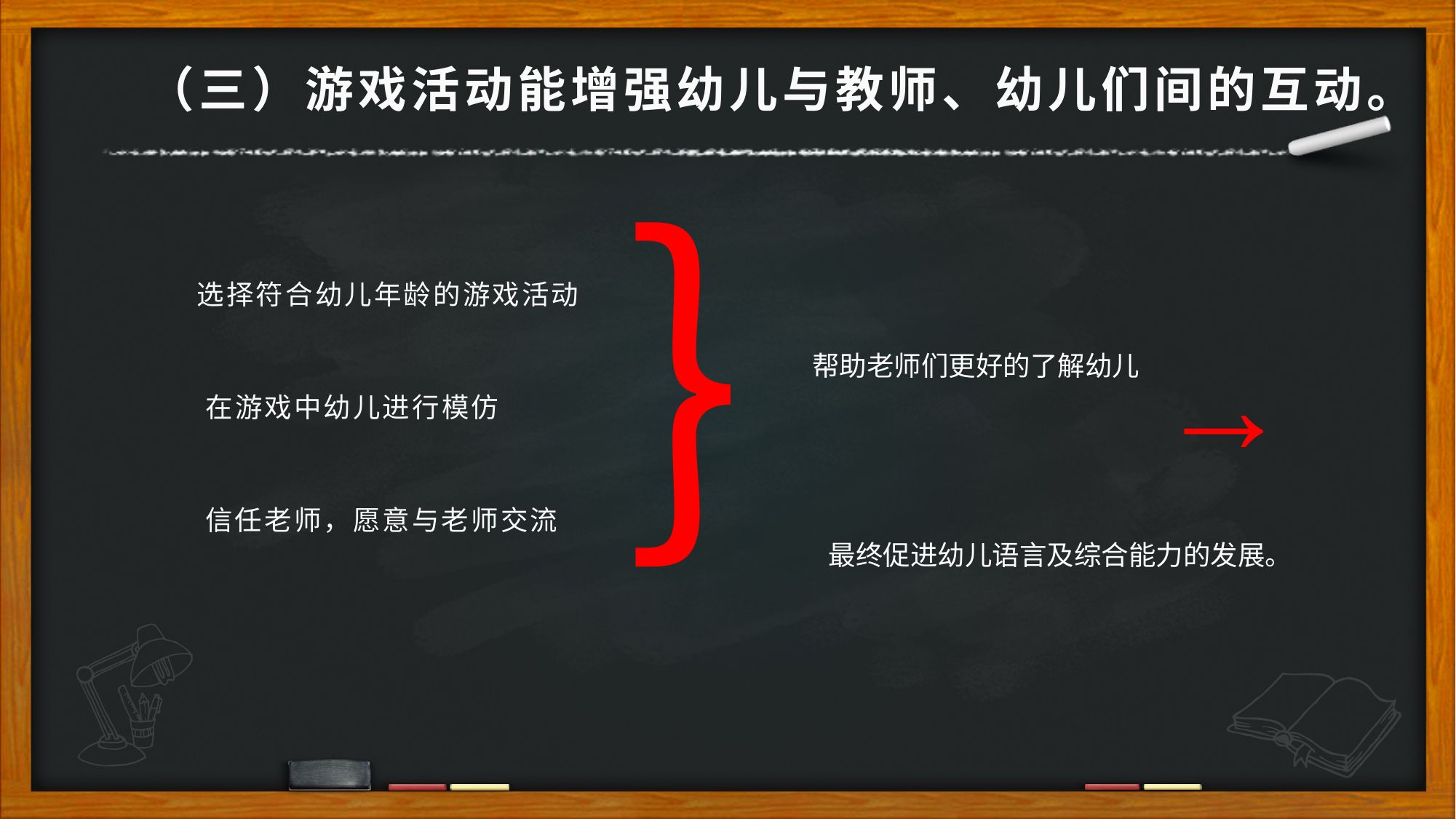

（三）游戏活动能增强幼儿与教师、幼儿们间的互动。
｝
选择符合幼儿年龄的游戏活动
→
帮助老师们更好的了解幼儿
在游戏中幼儿进行模仿
信任老师，愿意与老师交流
最终促进幼儿语言及综合能力的发展。